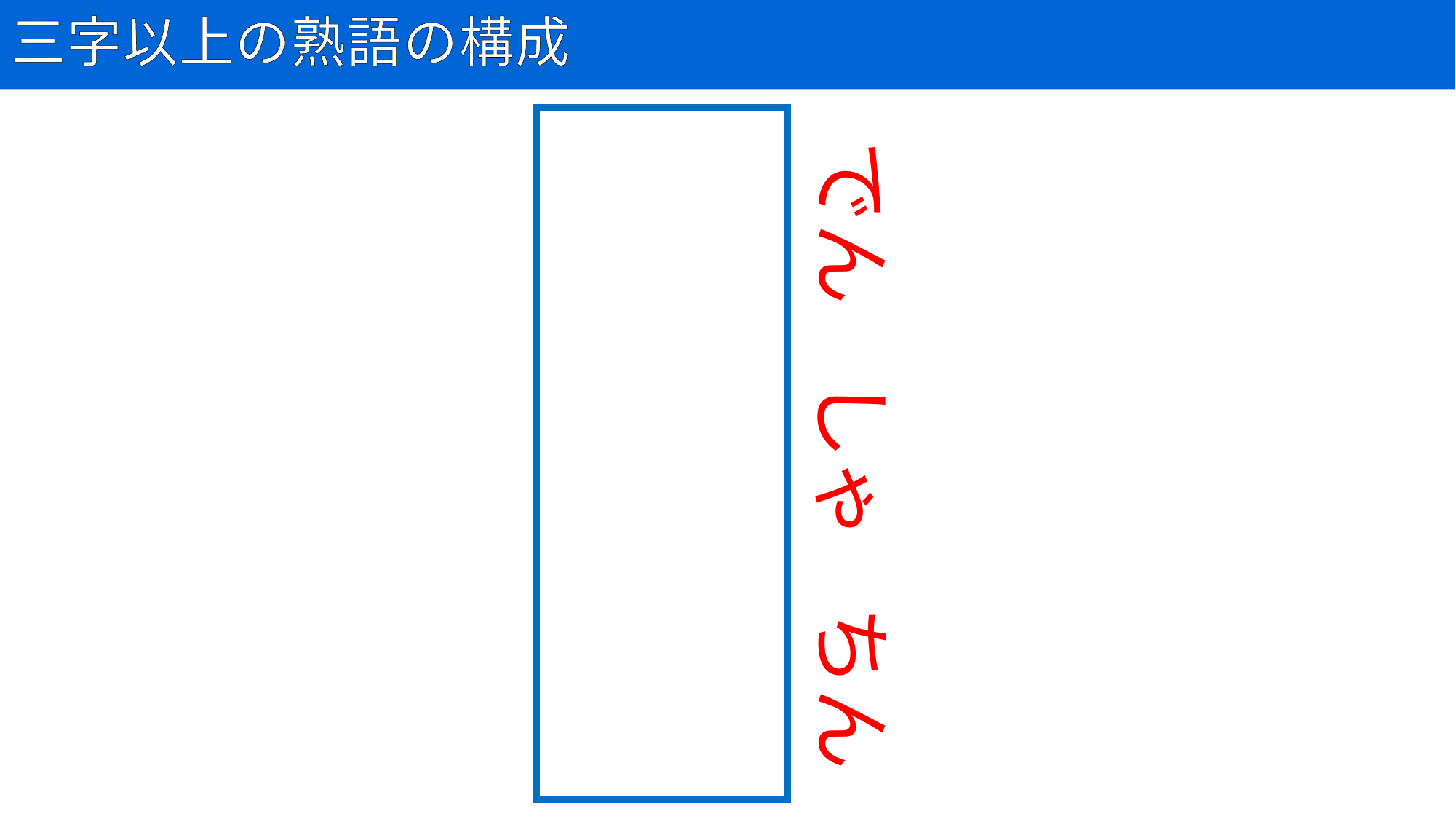

# 三字以上の熟語の構成
40
電車賃

でん
しゃ
ちん